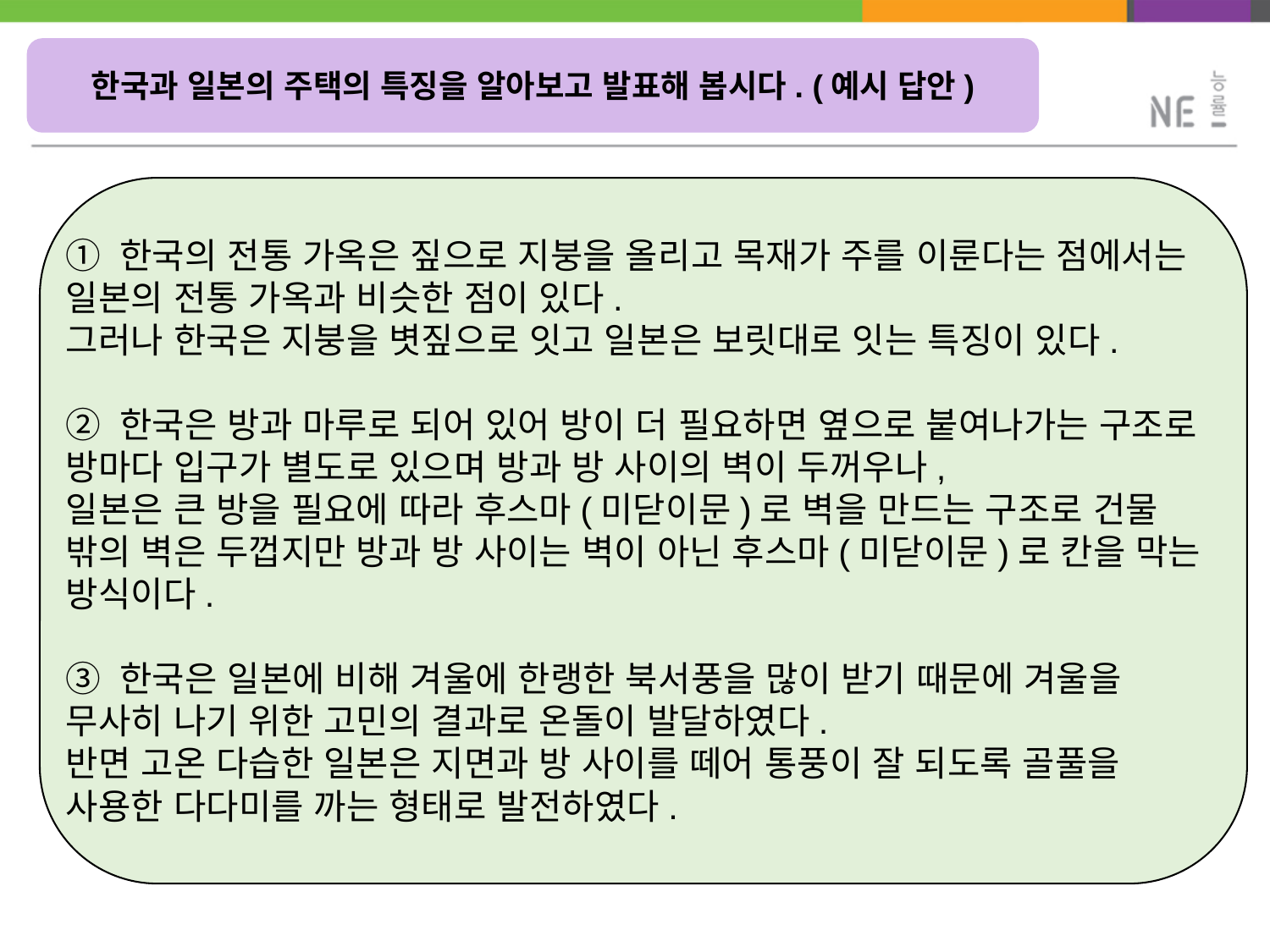

한국과 일본의 주택의 특징을 알아보고 발표해 봅시다. (예시 답안)

① 한국의 전통 가옥은 짚으로 지붕을 올리고 목재가 주를 이룬다는 점에서는 일본의 전통 가옥과 비슷한 점이 있다.
그러나 한국은 지붕을 볏짚으로 잇고 일본은 보릿대로 잇는 특징이 있다.

② 한국은 방과 마루로 되어 있어 방이 더 필요하면 옆으로 붙여나가는 구조로 방마다 입구가 별도로 있으며 방과 방 사이의 벽이 두꺼우나,
일본은 큰 방을 필요에 따라 후스마(미닫이문)로 벽을 만드는 구조로 건물 밖의 벽은 두껍지만 방과 방 사이는 벽이 아닌 후스마(미닫이문)로 칸을 막는 방식이다.

③ 한국은 일본에 비해 겨울에 한랭한 북서풍을 많이 받기 때문에 겨울을 무사히 나기 위한 고민의 결과로 온돌이 발달하였다.
반면 고온 다습한 일본은 지면과 방 사이를 떼어 통풍이 잘 되도록 골풀을 사용한 다다미를 까는 형태로 발전하였다.